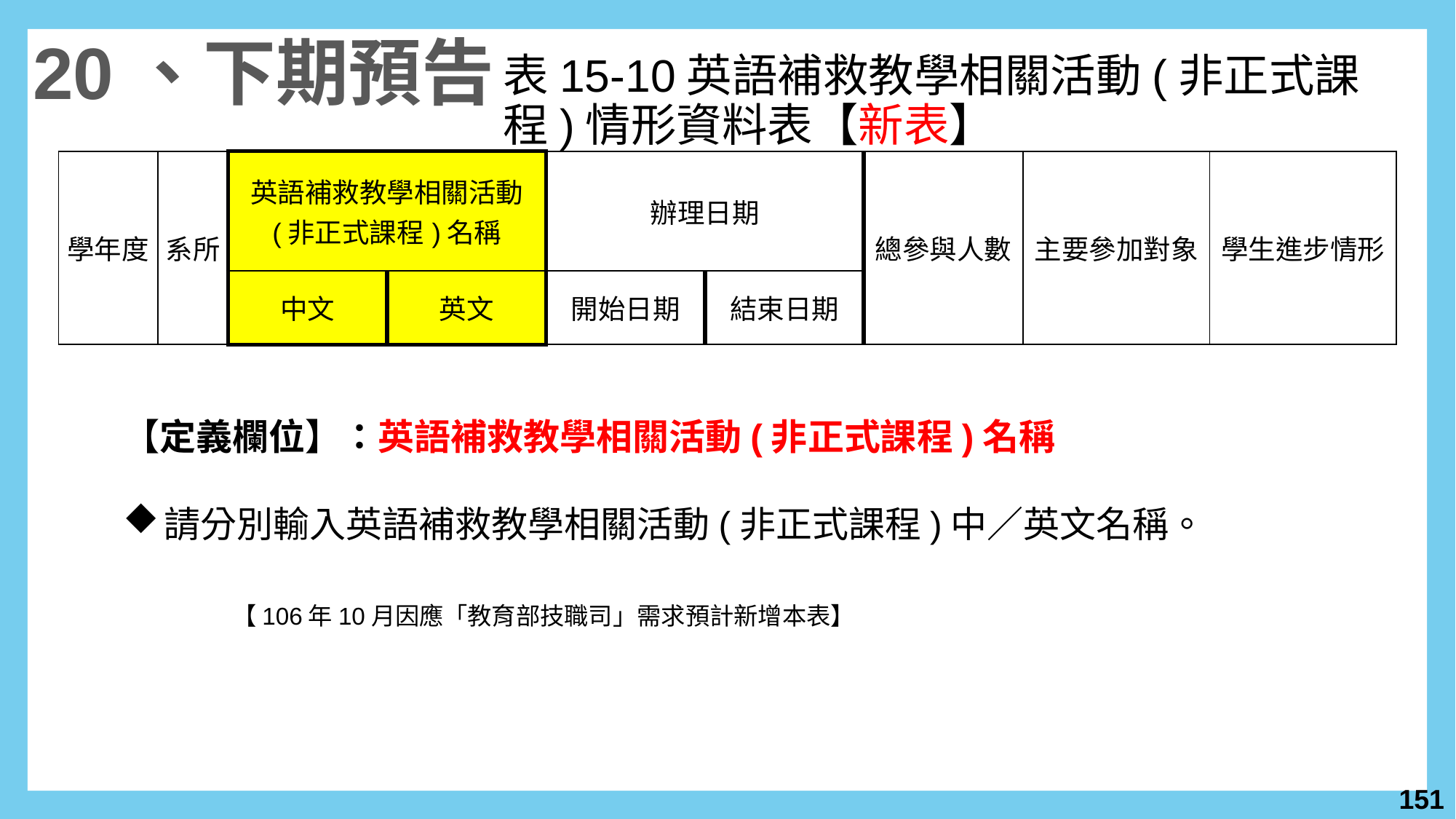

20、下期預告
表15-10英語補救教學相關活動(非正式課程)情形資料表【新表】
| 學年度 | 系所 | 英語補救教學相關活動 (非正式課程)名稱 |  | 辦理日期 |  | 總參與人數 | 主要參加對象 | 學生進步情形 |
| --- | --- | --- | --- | --- | --- | --- | --- | --- |
|  |  | 中文 | 英文 | 開始日期 | 結束日期 |  |  |  |
【定義欄位】：英語補救教學相關活動(非正式課程)名稱
請分別輸入英語補救教學相關活動(非正式課程)中／英文名稱。
	【106年10月因應「教育部技職司」需求預計新增本表】
151